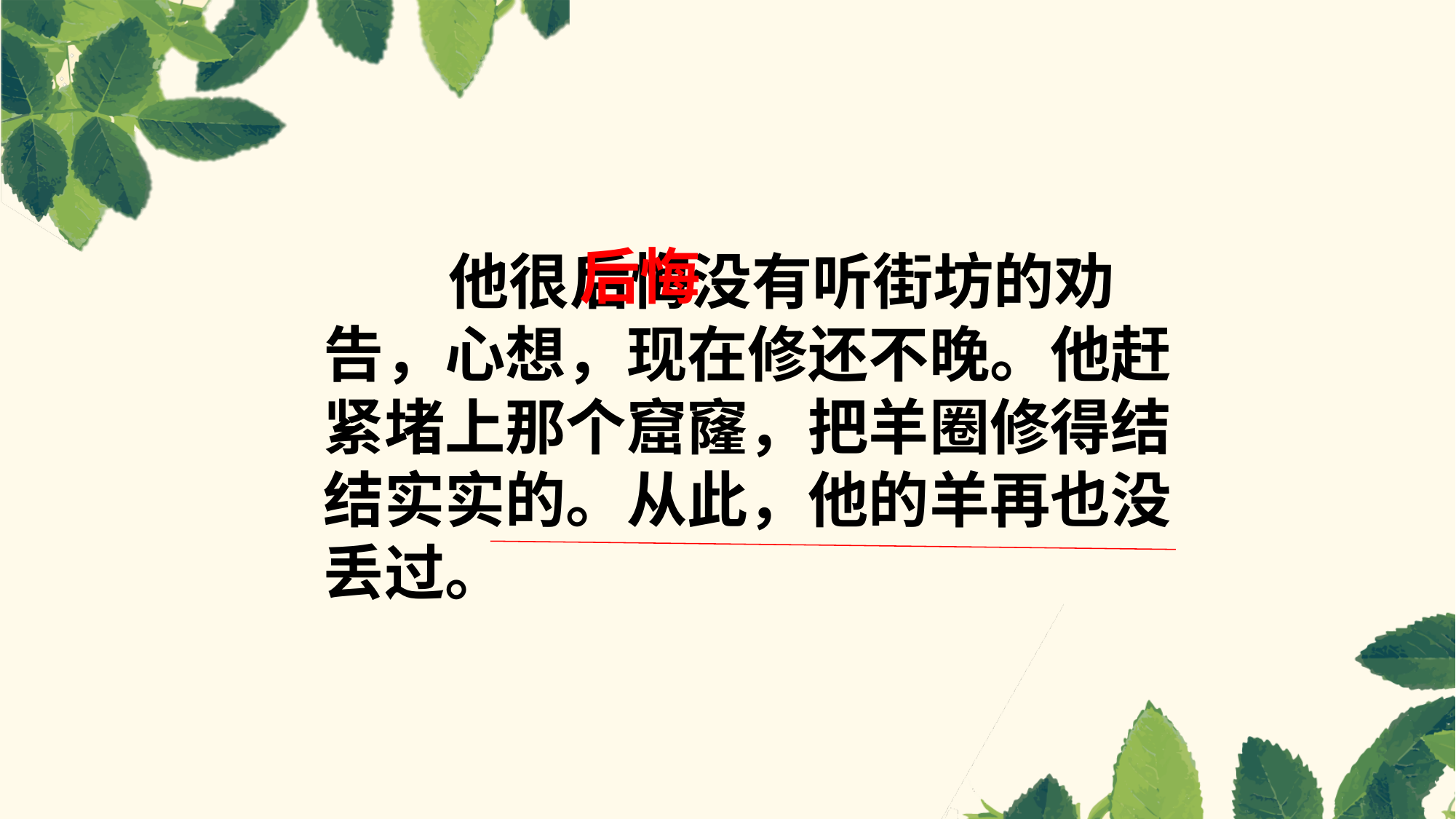

后悔
        他很后悔没有听街坊的劝告，心想，现在修还不晚。他赶紧堵上那个窟窿，把羊圈修得结结实实的。从此，他的羊再也没丢过。